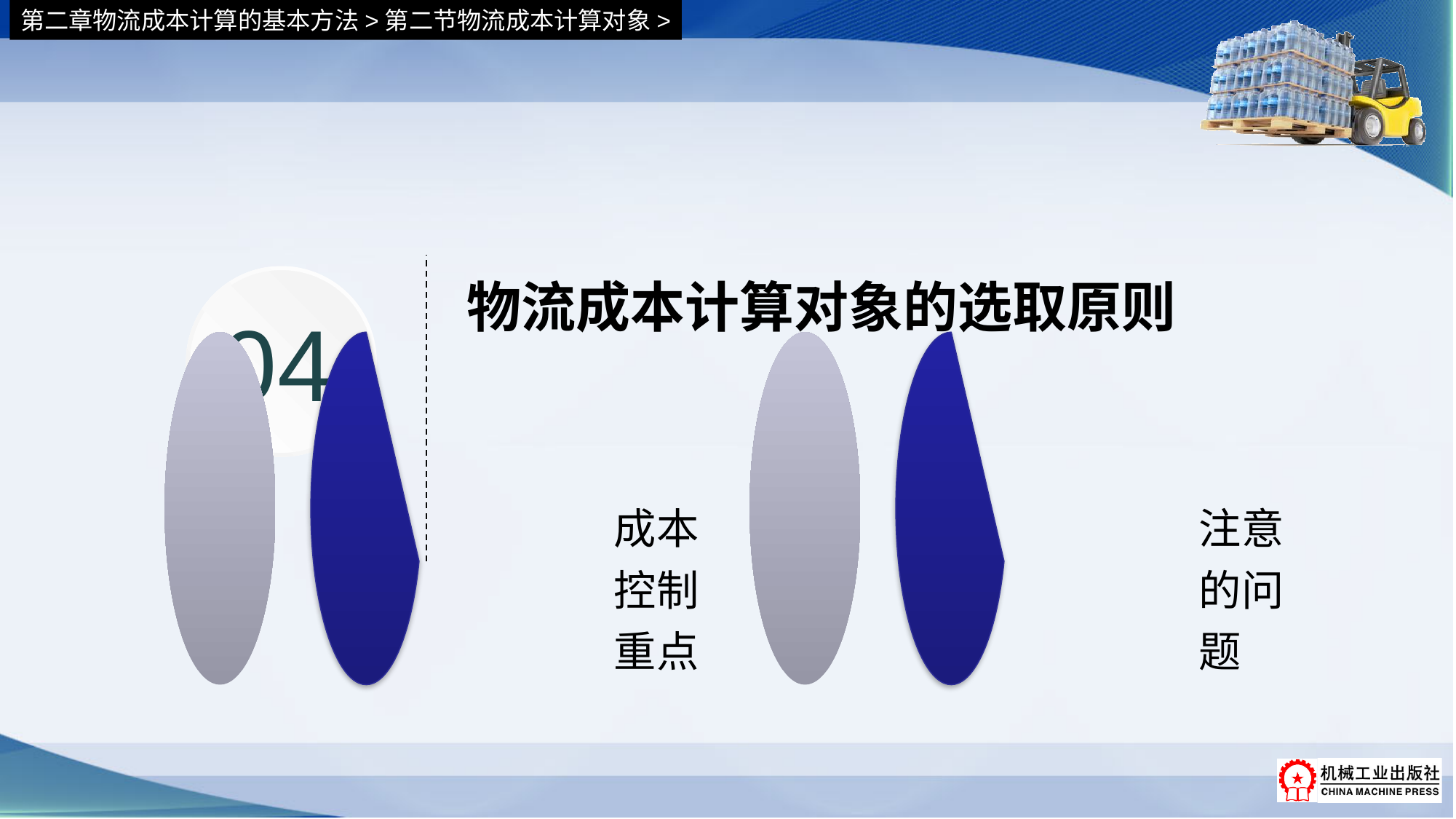

第二章物流成本计算的基本方法>第二节物流成本计算对象>

04
物流成本计算对象的选取原则
成本控制重点
注意的问题